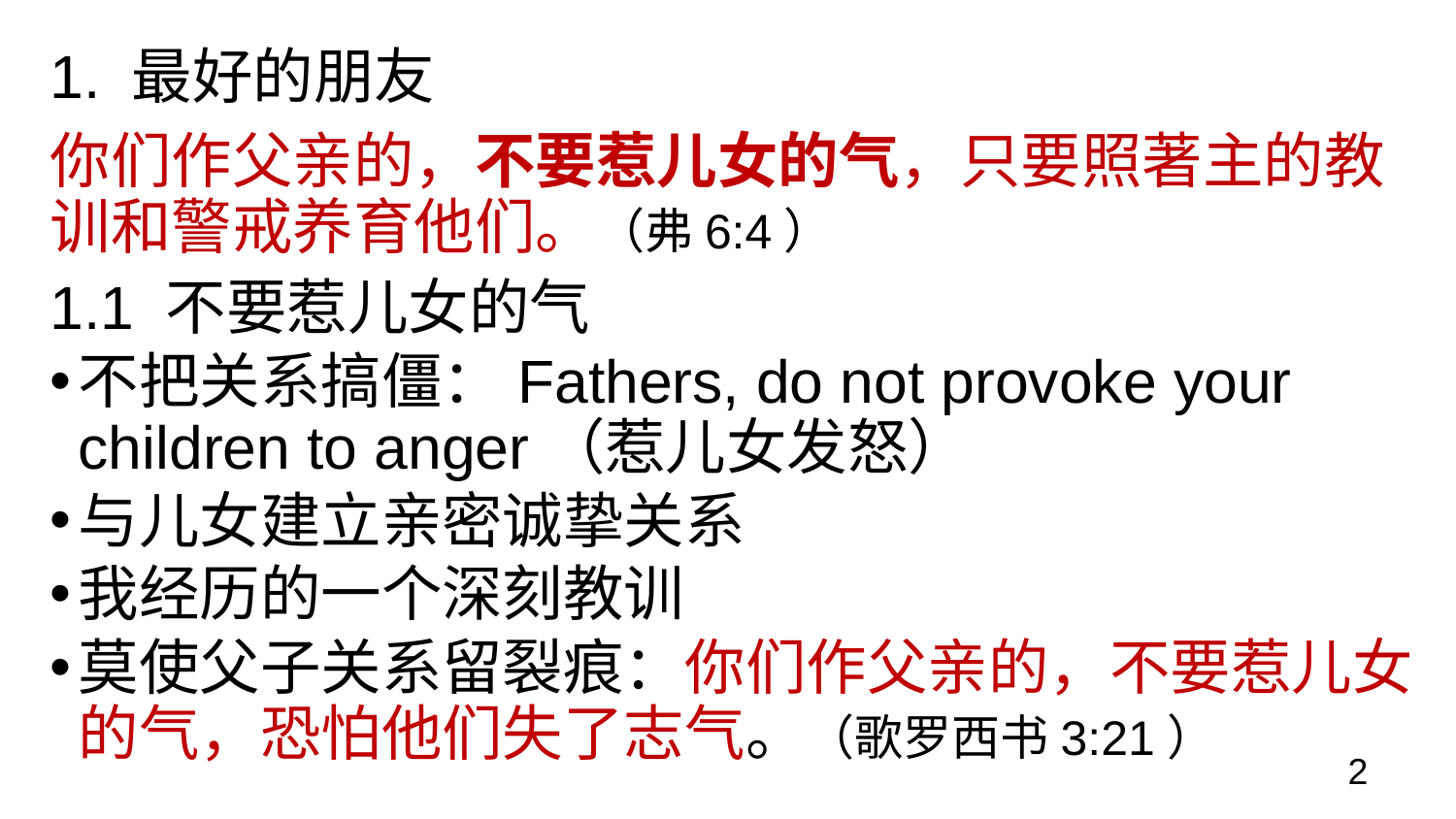

# 1. 最好的朋友
你们作父亲的，不要惹儿女的气，只要照著主的教训和警戒养育他们。（弗6:4）
1.1 不要惹儿女的气
不把关系搞僵：Fathers, do not provoke your children to anger（惹儿女发怒）
与儿女建立亲密诚挚关系
我经历的一个深刻教训
莫使父子关系留裂痕：你们作父亲的，不要惹儿女的气，恐怕他们失了志气。（歌罗西书3:21）
2